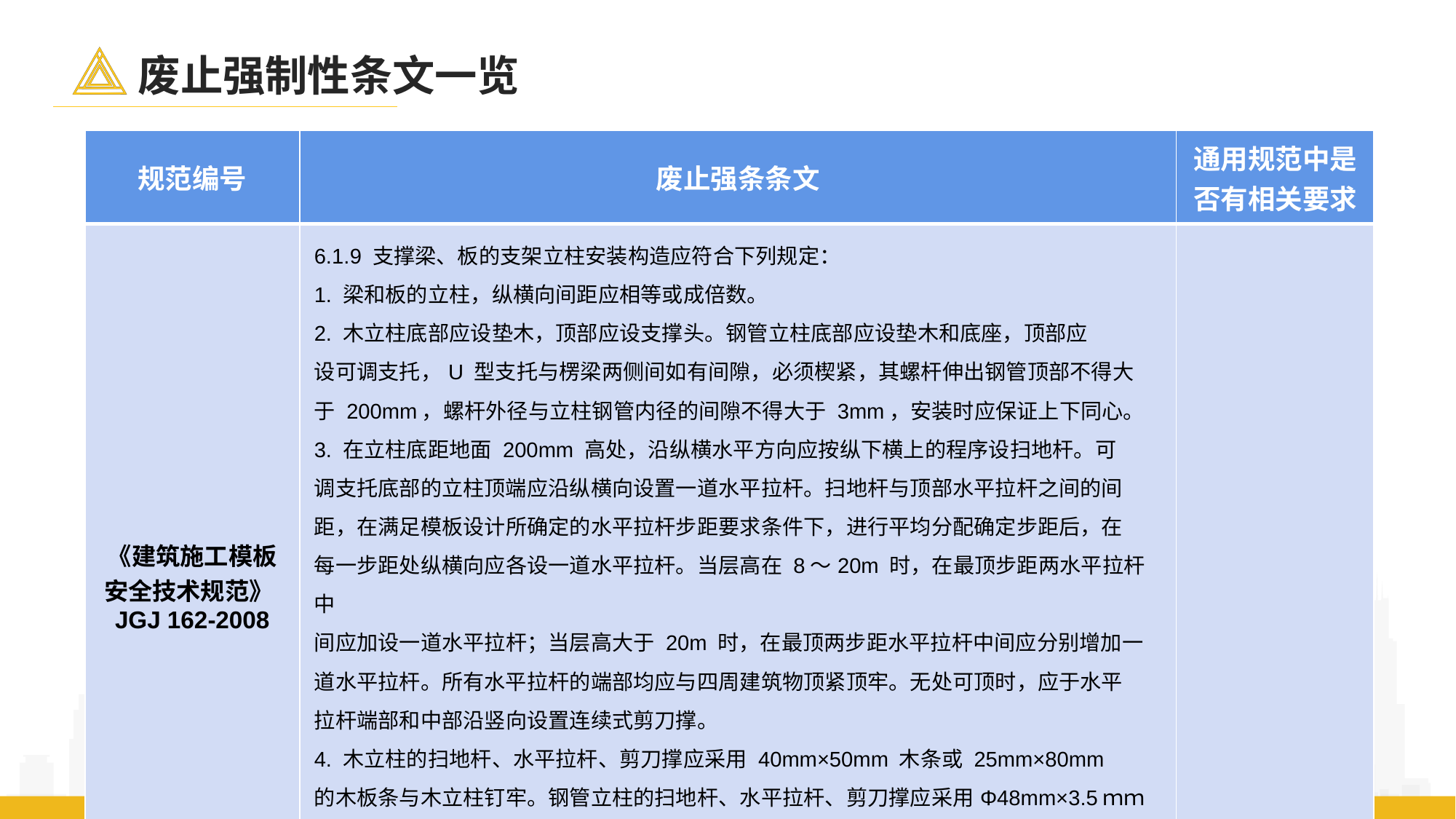

废止强制性条文一览

| 规范编号 | 废止强条条文 | 通用规范中是否有相关要求 |
| --- | --- | --- |
| 《建筑施工模板安全技术规范》JGJ 162-2008 | 6.1.9 支撑梁、板的支架立柱安装构造应符合下列规定： 1. 梁和板的立柱，纵横向间距应相等或成倍数。 2. 木立柱底部应设垫木，顶部应设支撑头。钢管立柱底部应设垫木和底座，顶部应 设可调支托，U 型支托与楞梁两侧间如有间隙，必须楔紧，其螺杆伸出钢管顶部不得大 于 200mm，螺杆外径与立柱钢管内径的间隙不得大于 3mm，安装时应保证上下同心。 3. 在立柱底距地面 200mm 高处，沿纵横水平方向应按纵下横上的程序设扫地杆。可 调支托底部的立柱顶端应沿纵横向设置一道水平拉杆。扫地杆与顶部水平拉杆之间的间 距，在满足模板设计所确定的水平拉杆步距要求条件下，进行平均分配确定步距后，在 每一步距处纵横向应各设一道水平拉杆。当层高在 8～20m 时，在最顶步距两水平拉杆中 间应加设一道水平拉杆；当层高大于 20m 时，在最顶两步距水平拉杆中间应分别增加一 道水平拉杆。所有水平拉杆的端部均应与四周建筑物顶紧顶牢。无处可顶时，应于水平 拉杆端部和中部沿竖向设置连续式剪刀撑。 4. 木立柱的扫地杆、水平拉杆、剪刀撑应采用 40mm×50mm 木条或 25mm×80mm 的木板条与木立柱钉牢。钢管立柱的扫地杆、水平拉杆、剪刀撑应采用Φ48mm×3.5ｍｍ 钢管，用扣件与钢管立柱扣牢。木扫地杆、水平拉杆、剪刀撑应采用搭接，并应用铁钉 钉牢。钢管扫地杆、水平拉杆应采用对接，剪刀撑应采用搭接，搭接长度不得小于 500mm， 用两个旋转扣件分别在离杆端不小于 100mm 处进行固定。 |  |